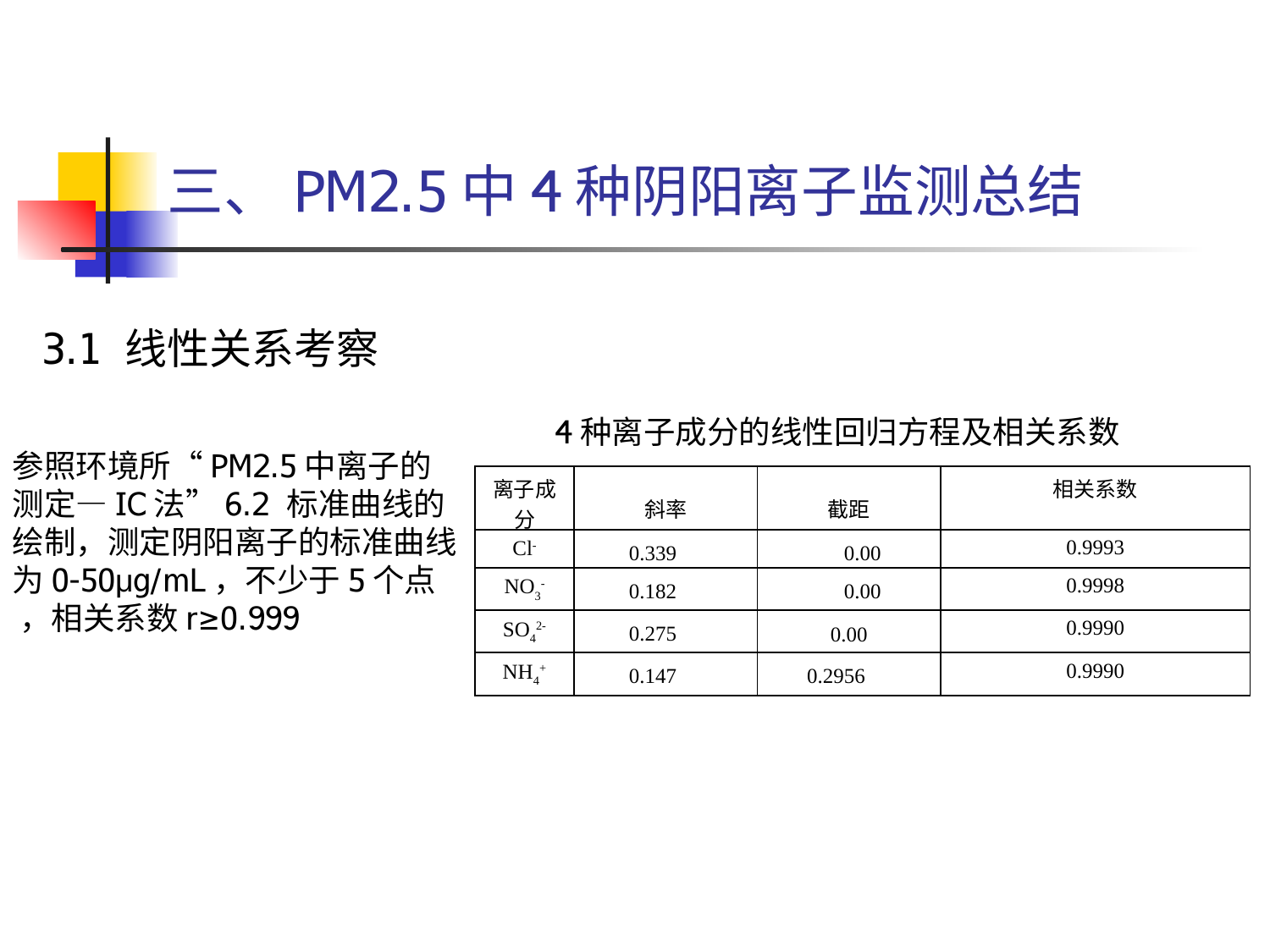

三、PM2.5中4种阴阳离子监测总结
3.1 线性关系考察
4种离子成分的线性回归方程及相关系数
参照环境所“PM2.5中离子的测定—IC法”6.2 标准曲线的绘制，测定阴阳离子的标准曲线为0-50μg/mL，不少于5个点 ，相关系数r≥0.999
| 离子成分 | 斜率 | 截距 | 相关系数 |
| --- | --- | --- | --- |
| Cl- | 0.339 | 0.00 | 0.9993 |
| NO3- | 0.182 | 0.00 | 0.9998 |
| SO42- | 0.275 | 0.00 | 0.9990 |
| NH4+ | 0.147 | 0.2956 | 0.9990 |